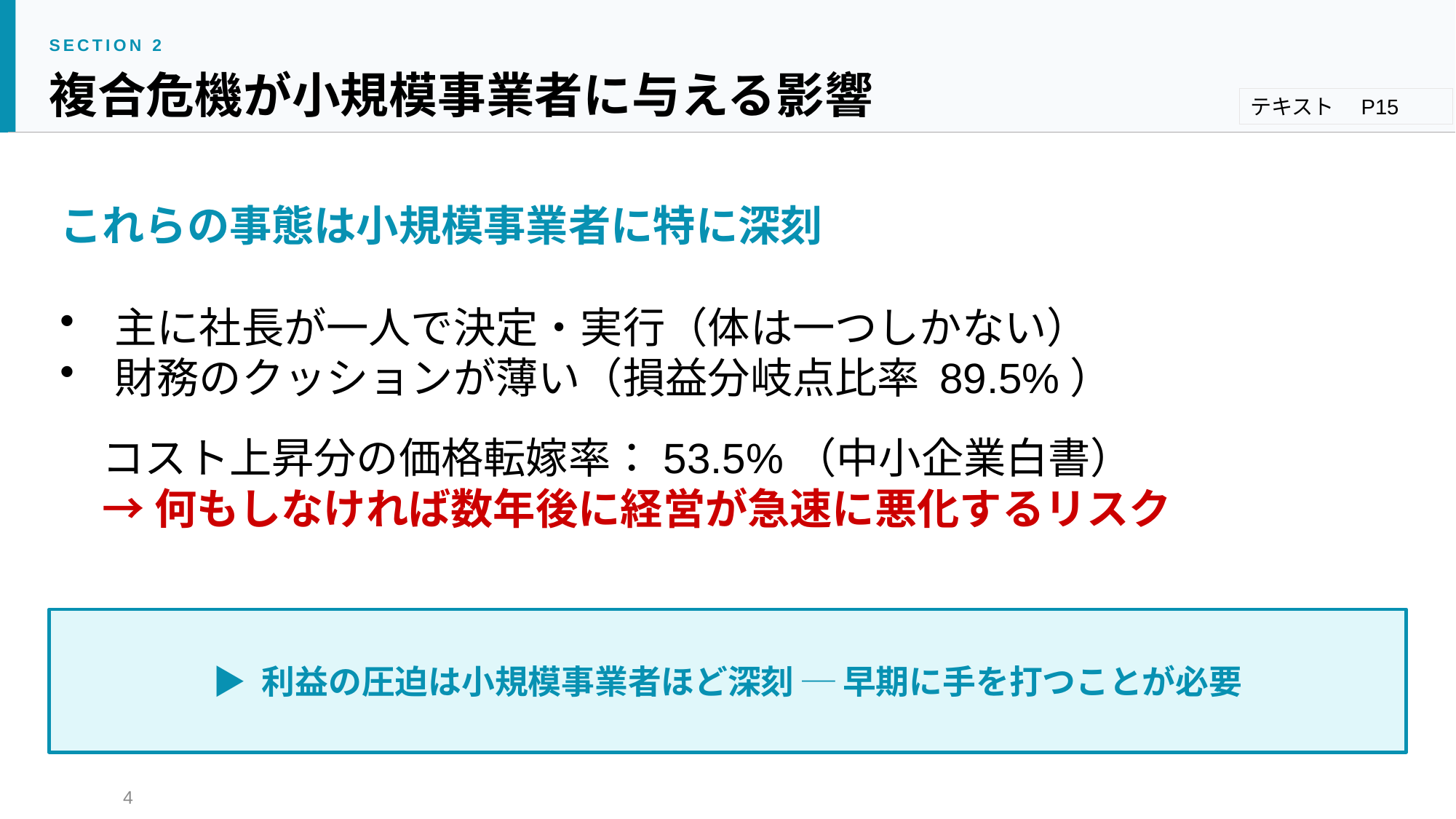

SECTION 2
複合危機が小規模事業者に与える影響
テキスト　P15
これらの事態は小規模事業者に特に深刻

主に社長が一人で決定・実行（体は一つしかない）
財務のクッションが薄い（損益分岐点比率 89.5%）

　コスト上昇分の価格転嫁率：53.5%（中小企業白書）
　→ 何もしなければ数年後に経営が急速に悪化するリスク
▶ 利益の圧迫は小規模事業者ほど深刻 ─ 早期に手を打つことが必要
4